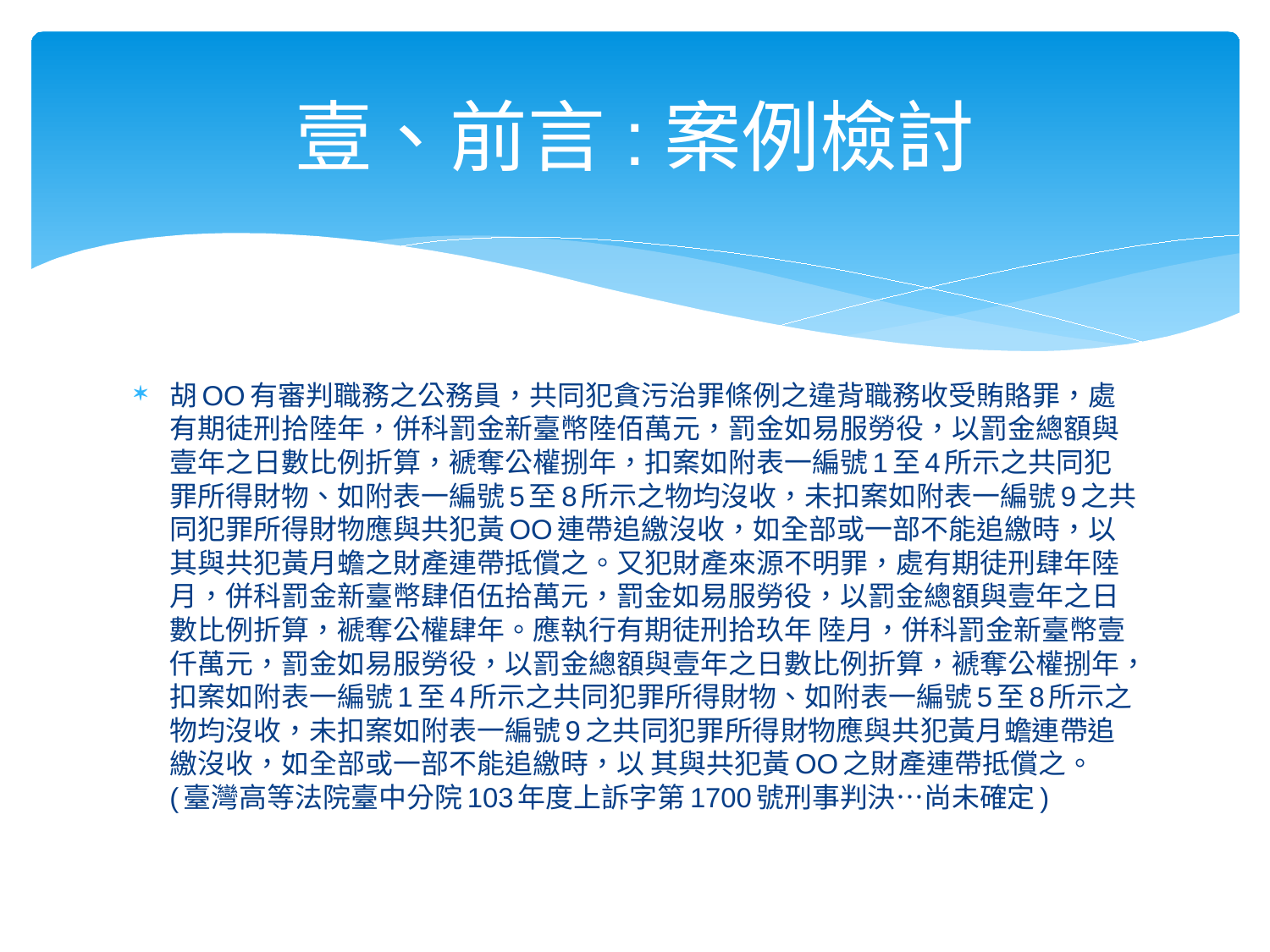

# 壹、前言:案例檢討
胡OO有審判職務之公務員，共同犯貪污治罪條例之違背職務收受賄賂罪，處有期徒刑拾陸年，併科罰金新臺幣陸佰萬元，罰金如易服勞役，以罰金總額與壹年之日數比例折算，褫奪公權捌年，扣案如附表一編號1至4所示之共同犯罪所得財物、如附表一編號5至8所示之物均沒收，未扣案如附表一編號9之共同犯罪所得財物應與共犯黃OO連帶追繳沒收，如全部或一部不能追繳時，以其與共犯黃月蟾之財產連帶抵償之。又犯財產來源不明罪，處有期徒刑肆年陸月，併科罰金新臺幣肆佰伍拾萬元，罰金如易服勞役，以罰金總額與壹年之日數比例折算，褫奪公權肆年。應執行有期徒刑拾玖年 陸月，併科罰金新臺幣壹仟萬元，罰金如易服勞役，以罰金總額與壹年之日數比例折算，褫奪公權捌年，扣案如附表一編號1至4所示之共同犯罪所得財物、如附表一編號5至8所示之物均沒收，未扣案如附表一編號9之共同犯罪所得財物應與共犯黃月蟾連帶追繳沒收，如全部或一部不能追繳時，以 其與共犯黃OO之財產連帶抵償之。(臺灣高等法院臺中分院103年度上訴字第1700號刑事判決…尚未確定)